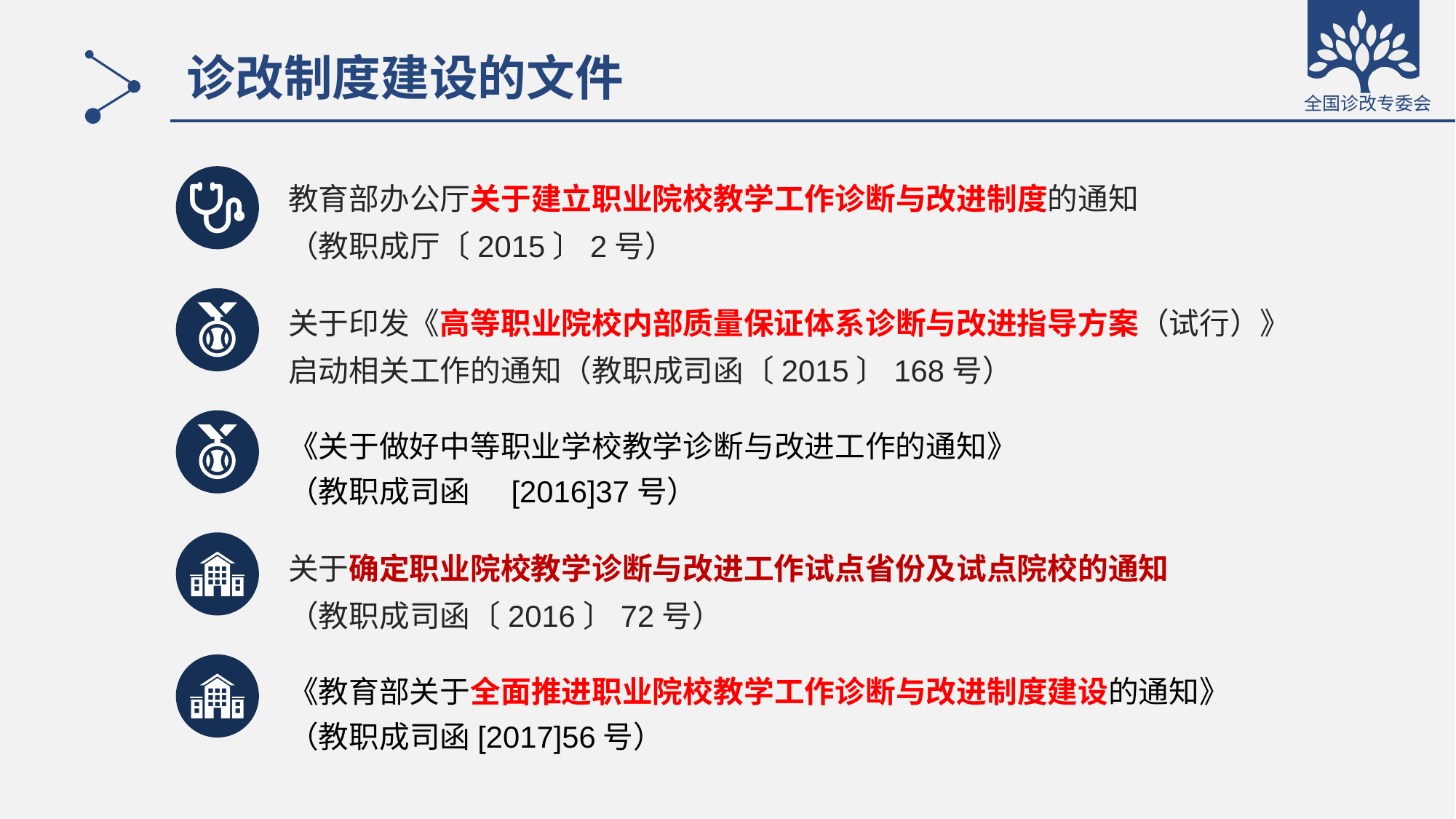

# 诊改制度建设的文件
教育部办公厅关于建立职业院校教学工作诊断与改进制度的通知
（教职成厅〔2015〕2号）

关于印发《高等职业院校内部质量保证体系诊断与改进指导方案（试行）》
启动相关工作的通知（教职成司函〔2015〕168号）

《关于做好中等职业学校教学诊断与改进工作的通知》
（教职成司函     [2016]37号）

关于确定职业院校教学诊断与改进工作试点省份及试点院校的通知
（教职成司函〔2016〕72号）

《教育部关于全面推进职业院校教学工作诊断与改进制度建设的通知》
（教职成司函[2017]56号）